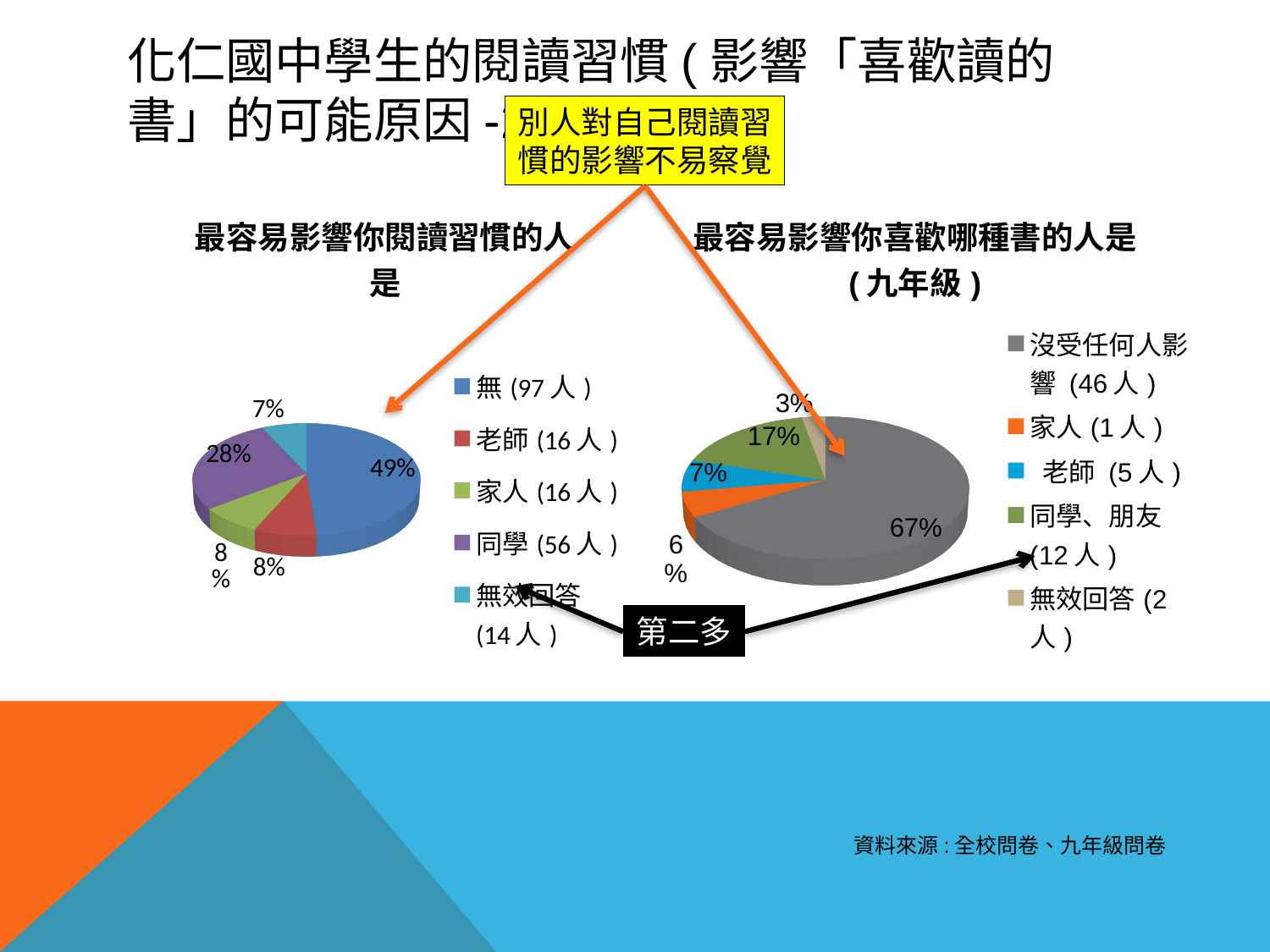

# 化仁國中學生的閱讀習慣(影響「喜歡讀的書」的可能原因-2)
別人對自己閱讀習
慣的影響不易察覺

[unsupported chart]

[unsupported chart]

第二多
資料來源:全校問卷、九年級問卷